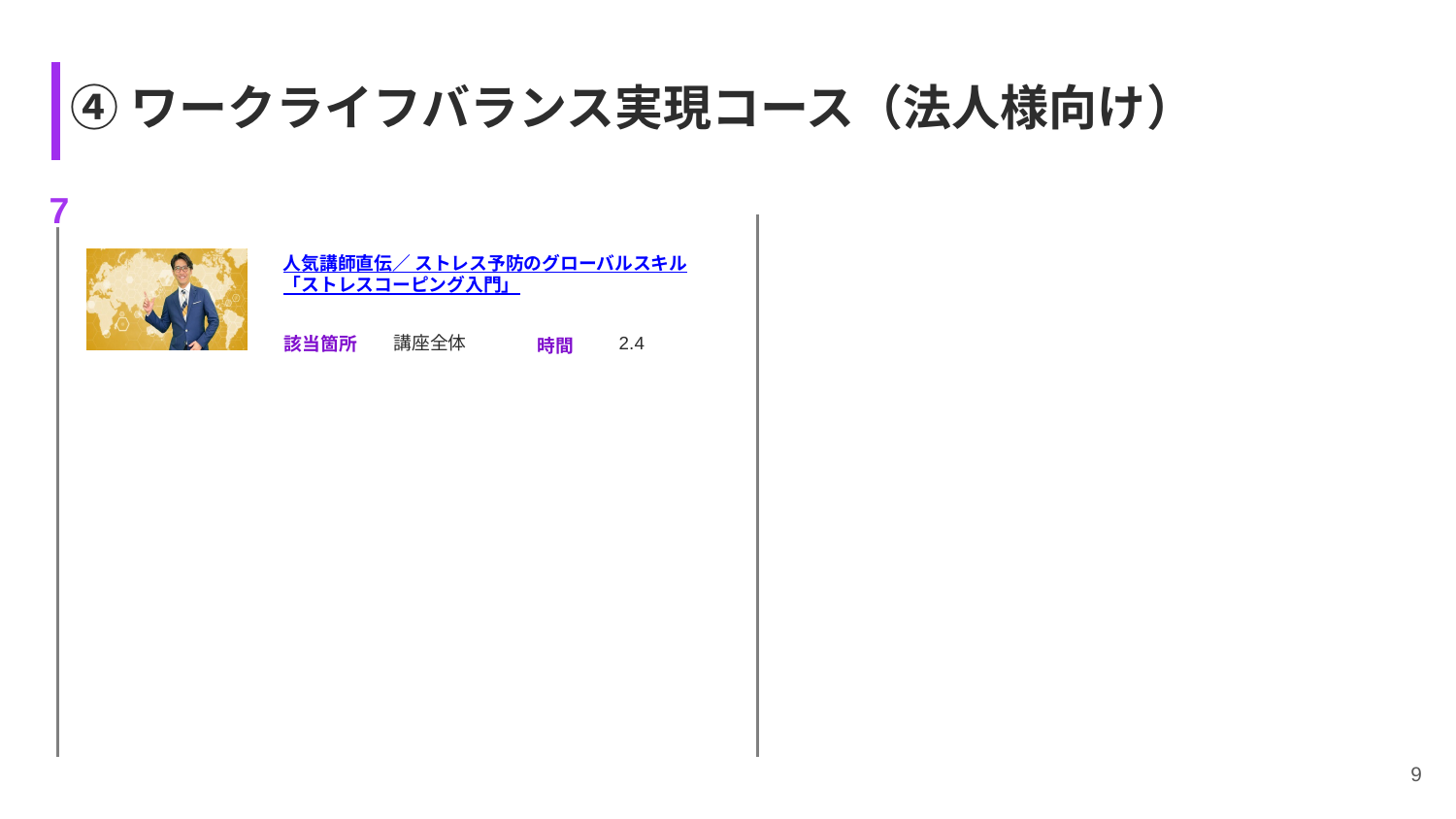

# ④ワークライフバランス実現コース（法人様向け）
7

人気講師直伝／ ストレス予防のグローバルスキル「ストレスコーピング入門」

講座全体
2.4

9